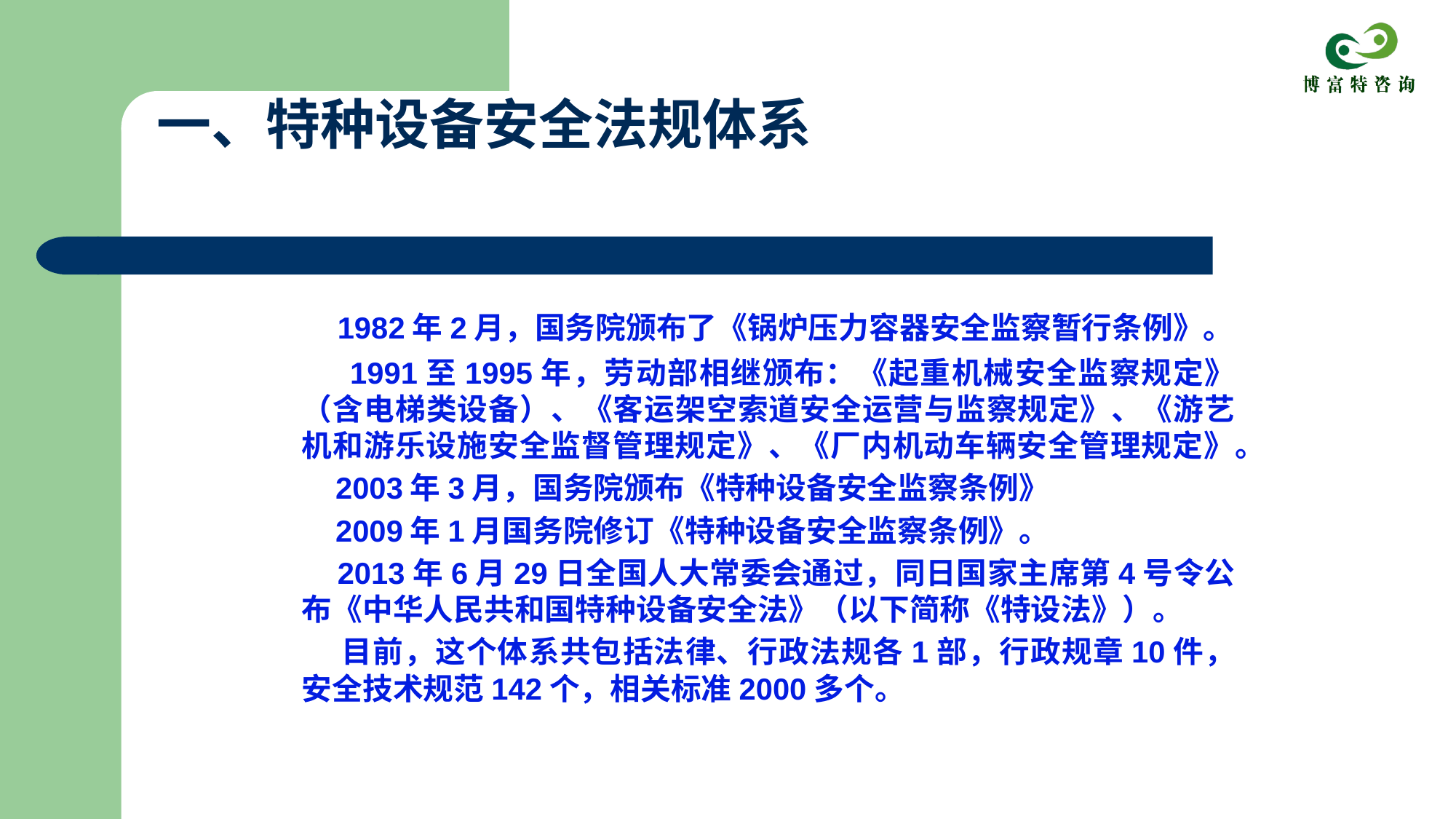

# 一、特种设备安全法规体系
   1982年2月，国务院颁布了《锅炉压力容器安全监察暂行条例》。
     1991至1995年，劳动部相继颁布：《起重机械安全监察规定》（含电梯类设备）、《客运架空索道安全运营与监察规定》、《游艺机和游乐设施安全监督管理规定》、《厂内机动车辆安全管理规定》。
    2003年3月，国务院颁布《特种设备安全监察条例》
    2009年1月国务院修订《特种设备安全监察条例》。
    2013年6月29日全国人大常委会通过，同日国家主席第4号令公布《中华人民共和国特种设备安全法》（以下简称《特设法》）。
    目前，这个体系共包括法律、行政法规各1部，行政规章10件，安全技术规范142个，相关标准2000多个。